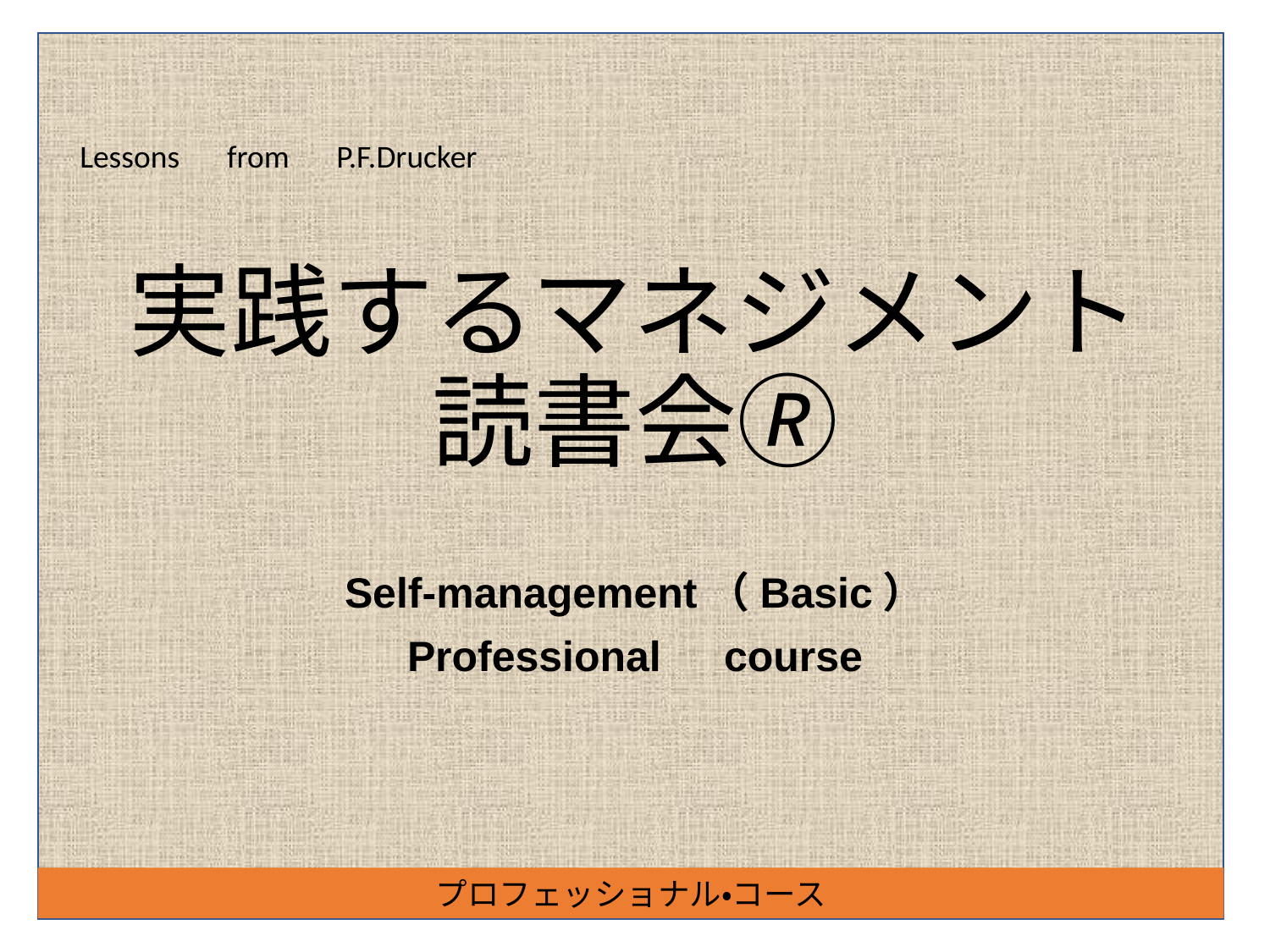

Lessons　from　P.F.Drucker
# 実践するマネジメント 読書会🄬
Self‐management（Basic）
Professional　course
プロフェッショナル・コース